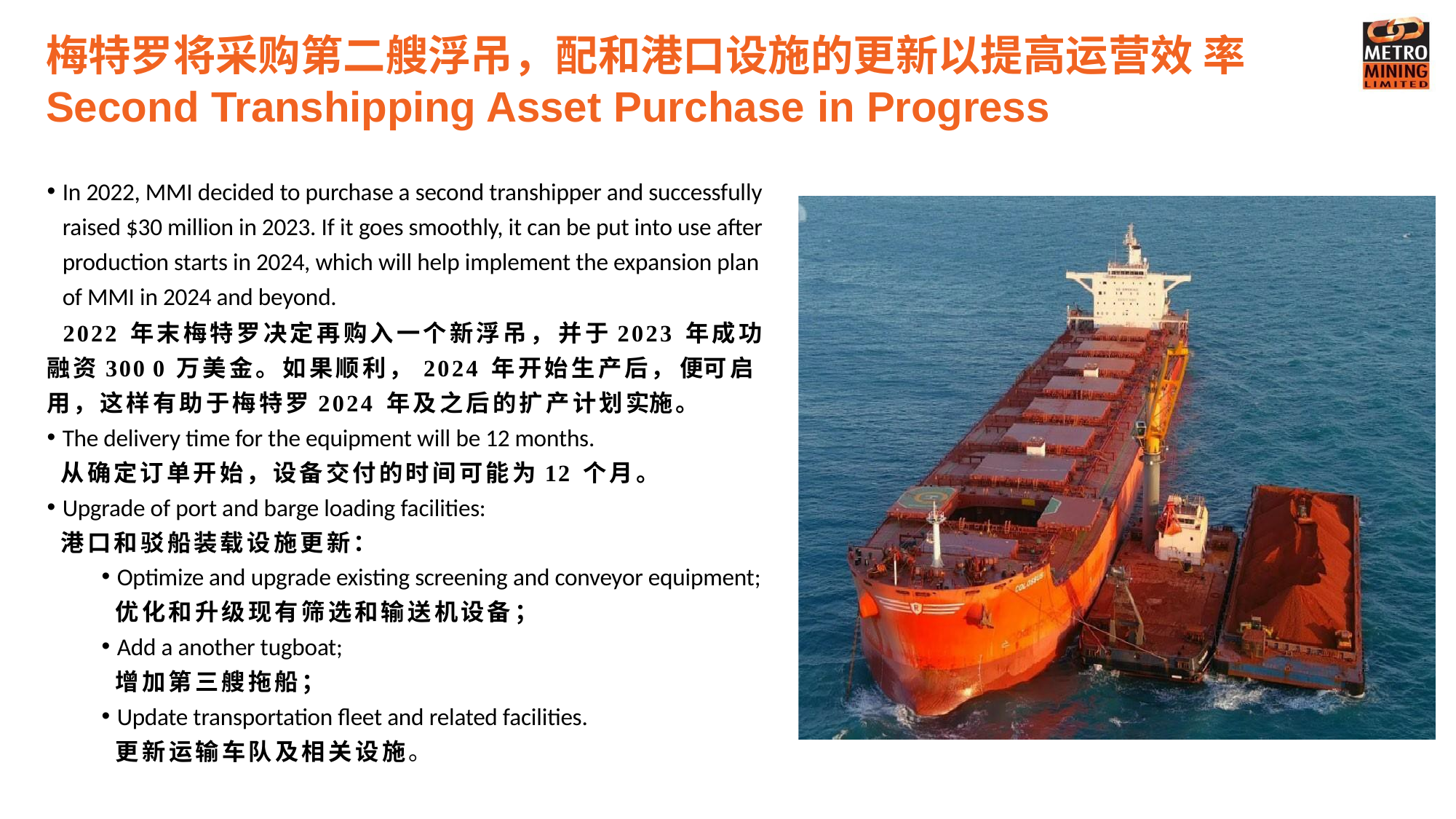

# 梅特罗将采购第二艘浮吊，配和港口设施的更新以提高运营效 率
Second Transhipping Asset Purchase in Progress
In 2022, MMI decided to purchase a second transhipper and successfully raised $30 million in 2023. If it goes smoothly, it can be put into use after production starts in 2024, which will help implement the expansion plan of MMI in 2024 and beyond.
  2022 年末梅特罗决定再购入一个新浮吊， 并于2023 年成功融资300 0 万美金。如果顺利， 2024 年开始生产后， 便可启用，这样有助于梅特罗2024 年及之后的扩产计划实施。
The delivery time for the equipment will be 12 months.
 从确定订单开始，设备交付的时间可能为12 个月。
Upgrade of port and barge loading facilities:
 港口和驳船装载设施更新：
Optimize and upgrade existing screening and conveyor equipment;
 优化和升级现有筛选和输送机设备；
Add a another tugboat;
 增加第三艘拖船；
Update transportation fleet and related facilities.
 更新运输车队及相关设施。